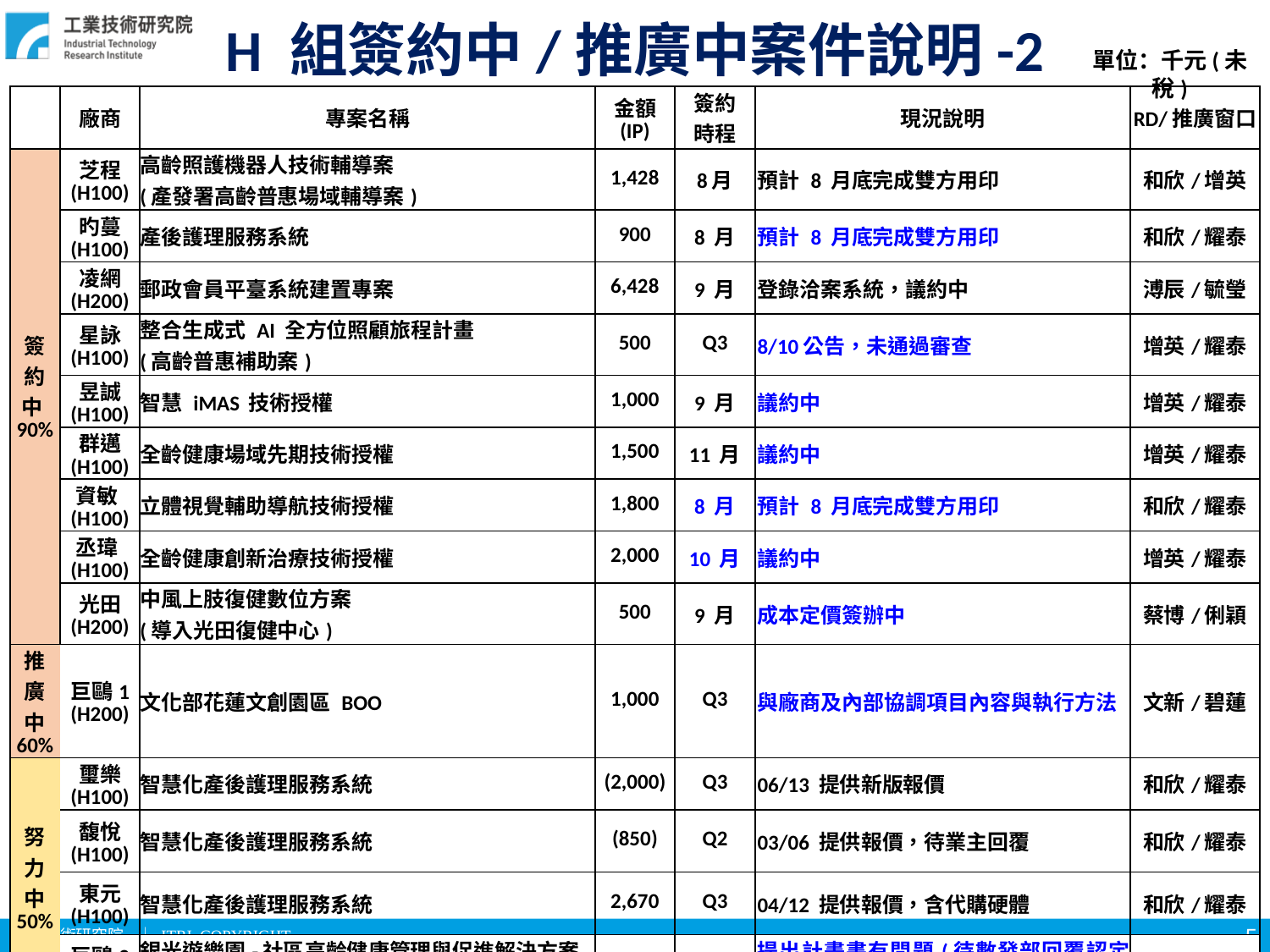

# H 組簽約中/推廣中案件說明-2
單位：千元(未稅)
|  | 廠商 | 專案名稱 | 金額 (IP) | 簽約 時程 | 現況說明 | RD/推廣窗口 |
| --- | --- | --- | --- | --- | --- | --- |
| 簽 約 中90% | 芝程 (H100) | 高齡照護機器人技術輔導案 (產發署高齡普惠場域輔導案) | 1,428 | 8月 | 預計 8 月底完成雙方用印 | 和欣/增英 |
|  | 旳蔓 (H100) | 產後護理服務系統 | 900 | 8 月 | 預計 8 月底完成雙方用印 | 和欣/耀泰 |
|  | 凌網 (H200) | 郵政會員平臺系統建置專案 | 6,428 | 9 月 | 登錄洽案系統，議約中 | 溥辰/毓瑩 |
| 簽 約 中90% | 星詠 (H100) | 整合生成式 AI 全方位照顧旅程計畫 (高齡普惠補助案) | 500 | Q3 | 8/10公告，未通過審查 | 增英/耀泰 |
|  | 昱誠 (H100) | 智慧 iMAS 技術授權 | 1,000 | 9 月 | 議約中 | 增英/耀泰 |
|  | 群邁 (H100) | 全齡健康場域先期技術授權 | 1,500 | 11 月 | 議約中 | 增英/耀泰 |
|  | 資敏(H100) | 立體視覺輔助導航技術授權 | 1,800 | 8 月 | 預計 8 月底完成雙方用印 | 和欣/耀泰 |
|  | 丞瑋(H100) | 全齡健康創新治療技術授權 | 2,000 | 10 月 | 議約中 | 增英/耀泰 |
|  | 光田 (H200) | 中風上肢復健數位方案 (導入光田復健中心) | 500 | 9 月 | 成本定價簽辦中 | 蔡博/俐穎 |
| 推 廣 中 60% | 巨鷗1 (H200) | 文化部花蓮文創園區 BOO | 1,000 | Q3 | 與廠商及內部協調項目內容與執行方法 | 文新/碧蓮 |
| 努 力 中 50% | 璽樂 (H100) | 智慧化產後護理服務系統 | (2,000) | Q3 | 06/13 提供新版報價 | 和欣/耀泰 |
|  | 馥悅 (H100) | 智慧化產後護理服務系統 | (850) | Q2 | 03/06 提供報價，待業主回覆 | 和欣/耀泰 |
|  | 東元 (H100) | 智慧化產後護理服務系統 | 2,670 | Q3 | 04/12 提供報價，含代購硬體 | 和欣/耀泰 |
|  | 巨鷗2 (H200) | 銀光遊樂園-社區高齡健康管理與促進解決方案 (數位部高齡科技補助案) | 2,000 | Q3 | 提出計畫書有問題(待數發部回覆認定意見)，備案朝向轉提產創或SBIR補助 | 文新/碧蓮 |